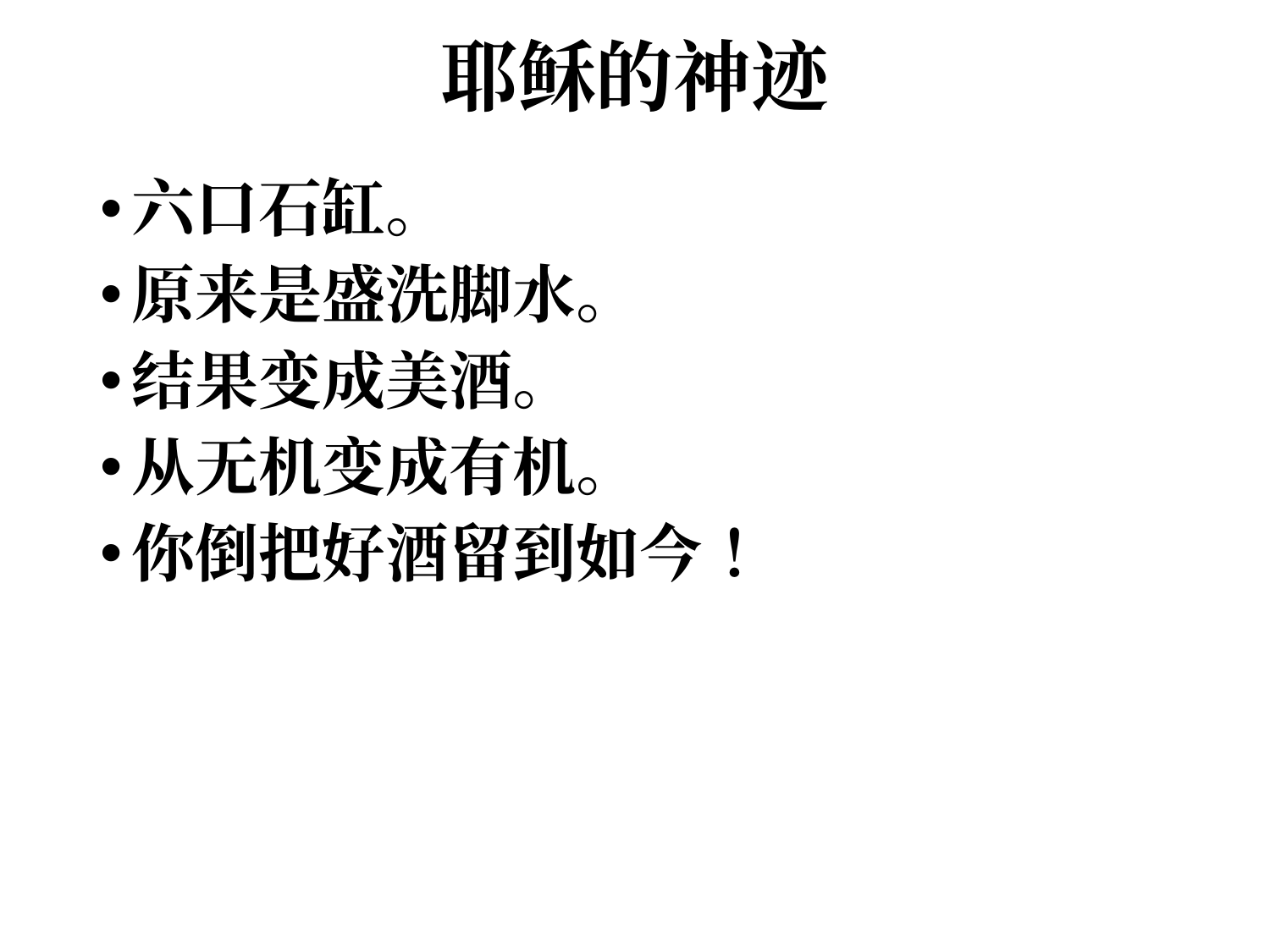

# 耶稣的神迹
六口石缸。
原来是盛洗脚水。
结果变成美酒。
从无机变成有机。
你倒把好酒留到如今！